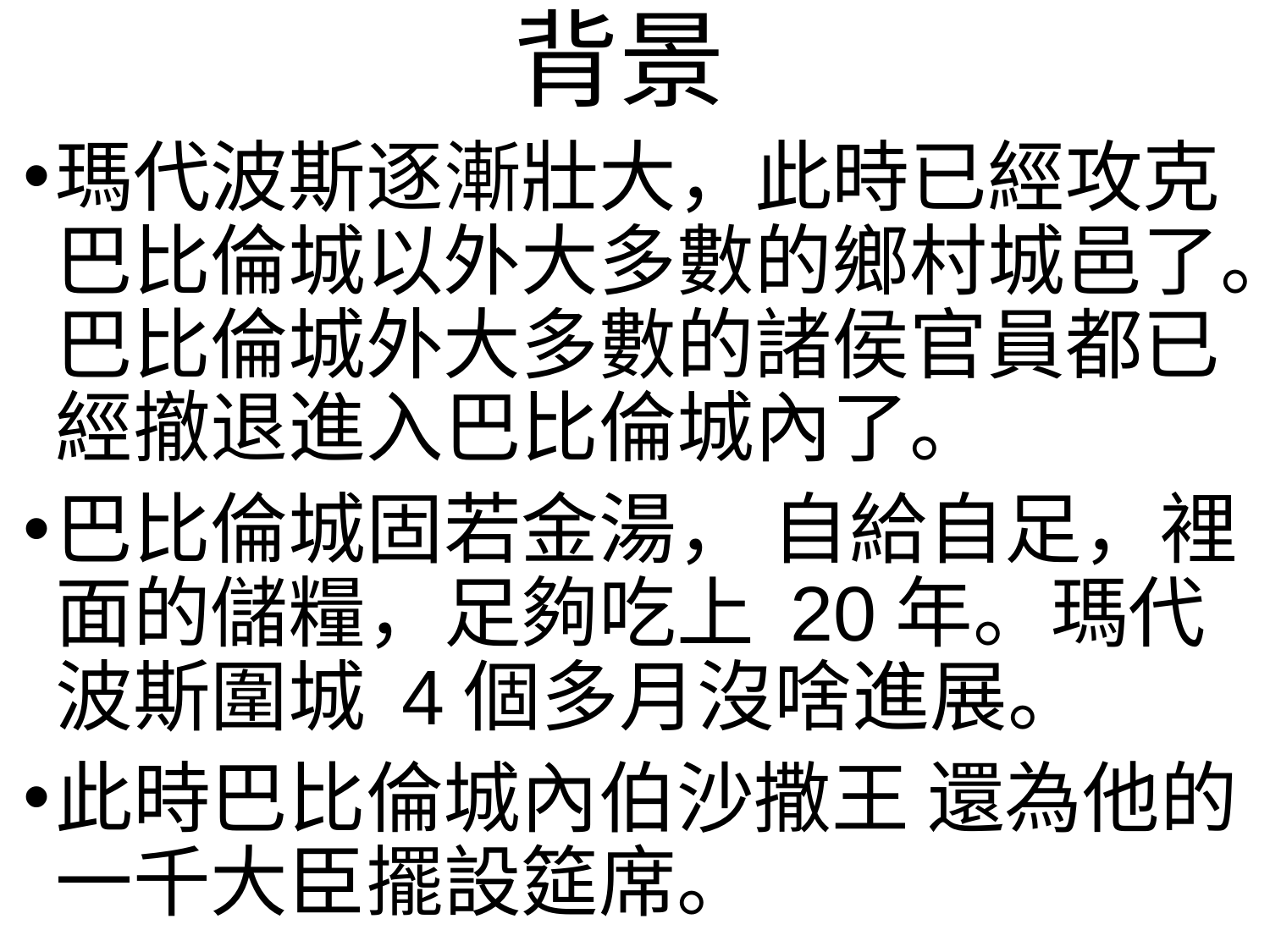

# 背景
瑪代波斯逐漸壯大，此時已經攻克巴比倫城以外大多數的鄉村城邑了。巴比倫城外大多數的諸侯官員都已經撤退進入巴比倫城內了。
巴比倫城固若金湯， 自給自足，裡面的儲糧，足夠吃上 20年。瑪代波斯圍城 4個多月沒啥進展。
此時巴比倫城內伯沙撒王 還為他的一千大臣擺設筵席。